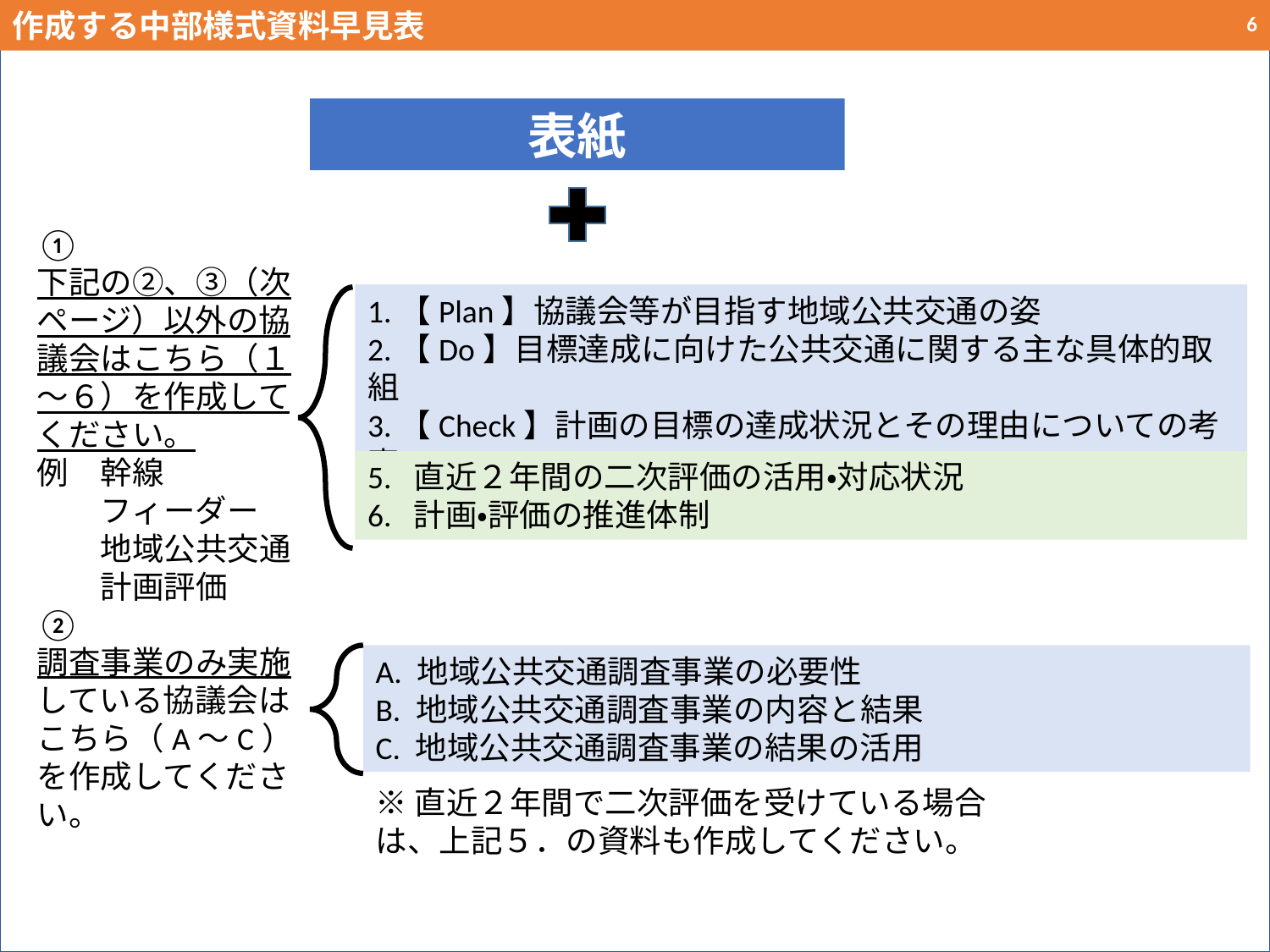

作成する中部様式資料早見表
6
表紙

①
下記の②、③（次ページ）以外の協議会はこちら（１～６）を作成してください。
例　幹線
　　フィーダー
　　地域公共交通
　　計画評価
1.【Plan】協議会等が目指す地域公共交通の姿
2.【Do】目標達成に向けた公共交通に関する主な具体的取組
3.【Check】計画の目標の達成状況とその理由についての考察
4.【Act】計画目標の達成に向けた今後の取組方針
5.  直近２年間の二次評価の活用・対応状況
6.  計画・評価の推進体制

②
調査事業のみ実施している協議会はこちら（A～C）を作成してください。

A. 地域公共交通調査事業の必要性
B. 地域公共交通調査事業の内容と結果
C. 地域公共交通調査事業の結果の活用
※直近２年間で二次評価を受けている場合は、上記５．の資料も作成してください。